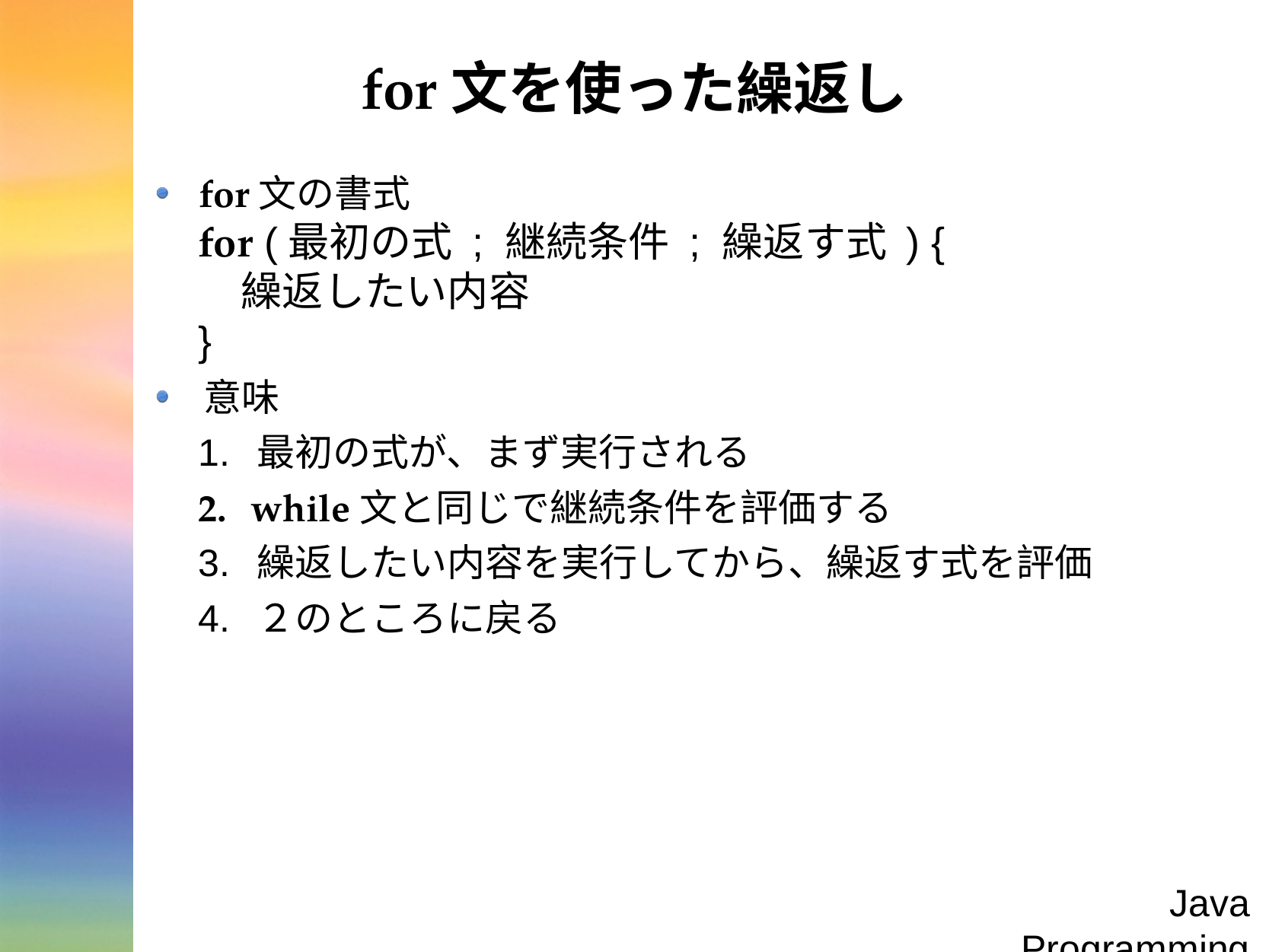

# for文を使った繰返し
for文の書式
for (最初の式 ; 継続条件 ; 繰返す式 ) {
繰返したい内容
}
意味
最初の式が、まず実行される
while文と同じで継続条件を評価する
繰返したい内容を実行してから、繰返す式を評価
２のところに戻る